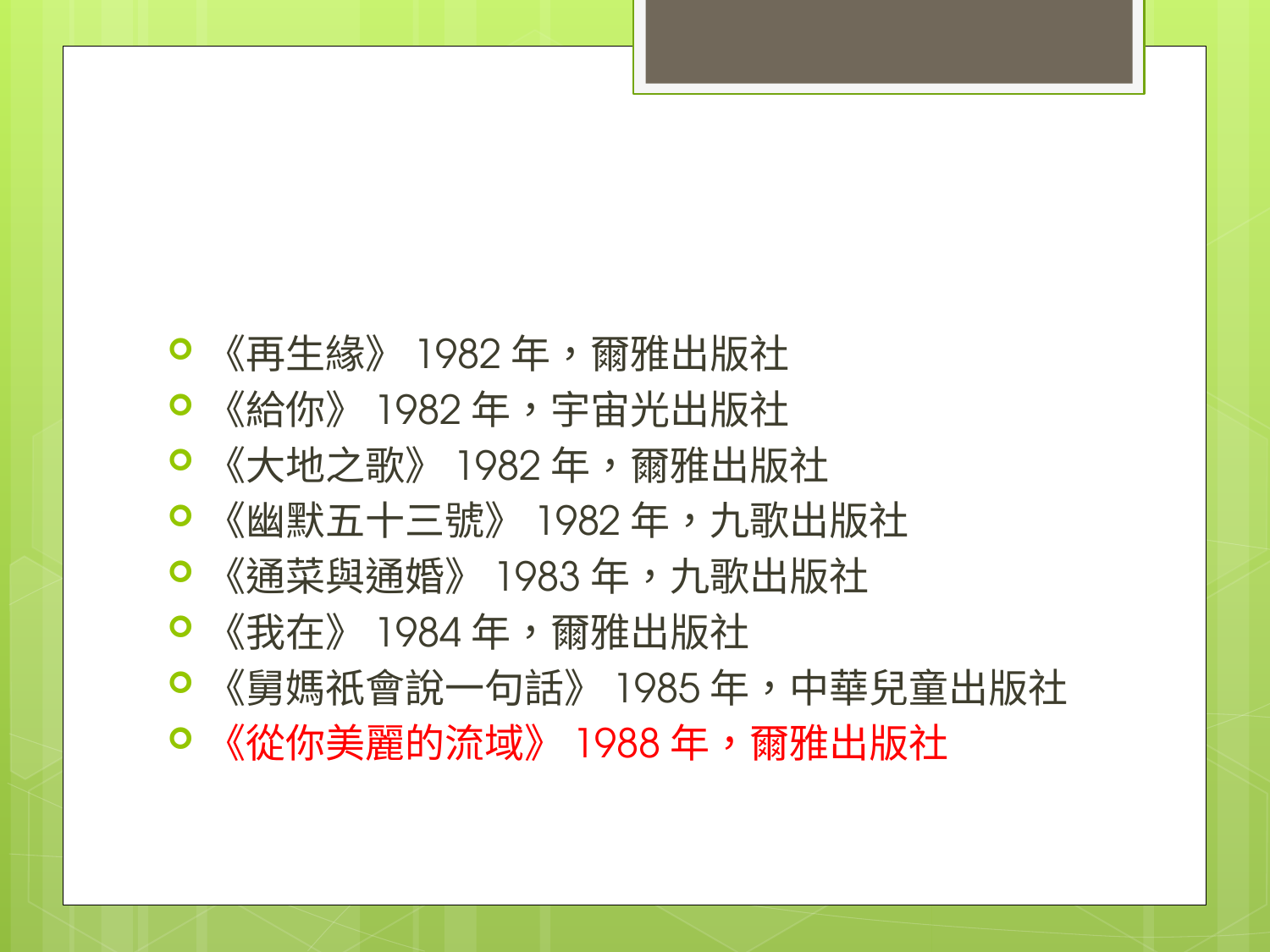

#
《再生緣》1982年，爾雅出版社
《給你》1982年，宇宙光出版社
《大地之歌》1982年，爾雅出版社
《幽默五十三號》1982年，九歌出版社
《通菜與通婚》1983年，九歌出版社
《我在》1984年，爾雅出版社
《舅媽祇會說一句話》1985年，中華兒童出版社
《從你美麗的流域》1988年，爾雅出版社